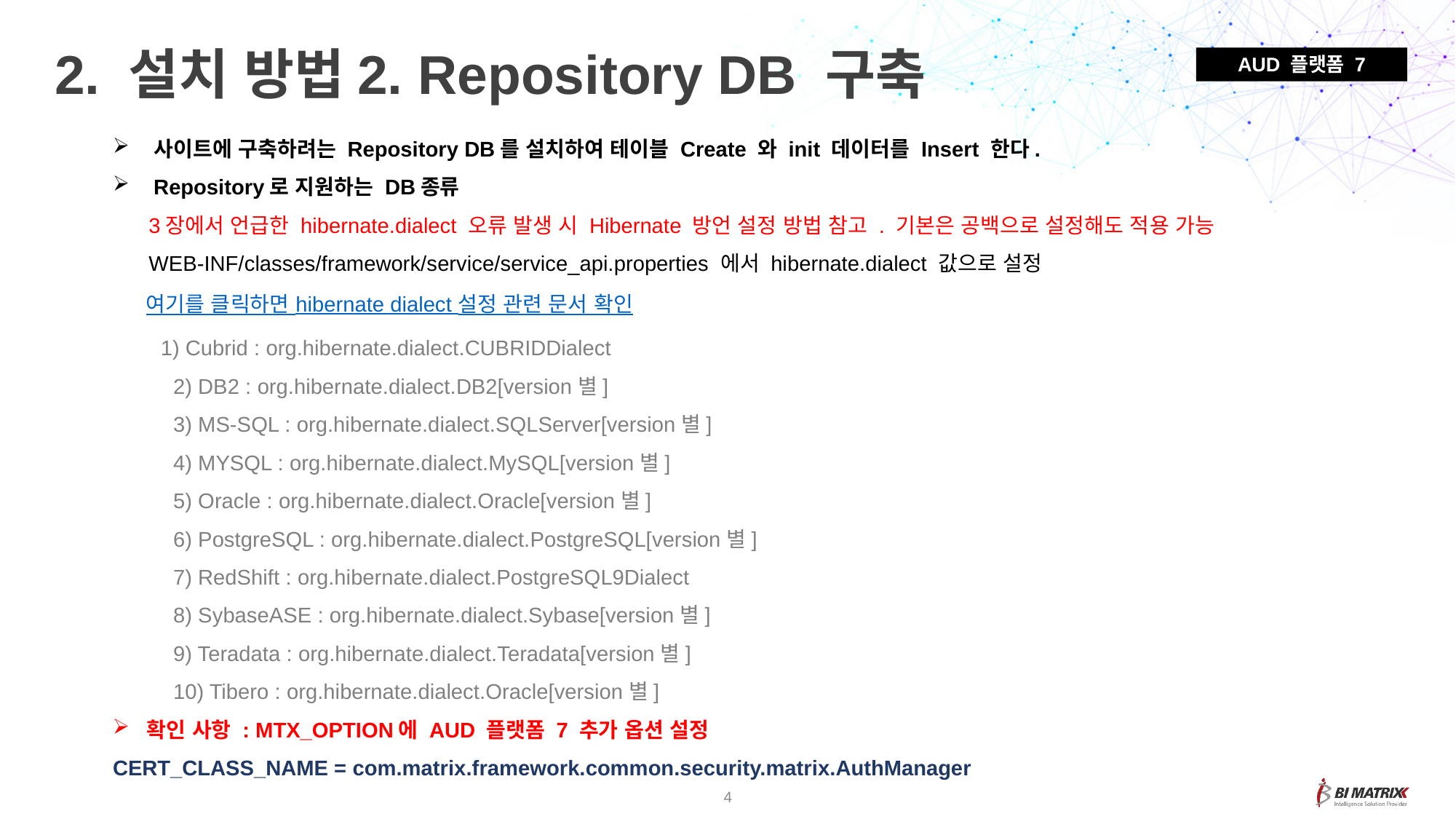

2. 설치 방법2. Repository DB 구축
AUD 플랫폼 7
사이트에 구축하려는 Repository DB를 설치하여 테이블 Create 와 init 데이터를 Insert 한다.
Repository로 지원하는 DB종류
      3장에서 언급한 hibernate.dialect 오류 발생 시 Hibernate 방언 설정 방법 참고 . 기본은 공백으로 설정해도 적용 가능
      WEB-INF/classes/framework/service/service_api.properties 에서 hibernate.dialect 값으로 설정
      여기를 클릭하면 hibernate dialect 설정 관련 문서 확인
        1) Cubrid : org.hibernate.dialect.CUBRIDDialect
 2) DB2 : org.hibernate.dialect.DB2[version별]
 3) MS-SQL : org.hibernate.dialect.SQLServer[version별]
 4) MYSQL : org.hibernate.dialect.MySQL[version별]
 5) Oracle : org.hibernate.dialect.Oracle[version별]
 6) PostgreSQL : org.hibernate.dialect.PostgreSQL[version별]
 7) RedShift : org.hibernate.dialect.PostgreSQL9Dialect
 8) SybaseASE : org.hibernate.dialect.Sybase[version별]
 9) Teradata : org.hibernate.dialect.Teradata[version별]
 10) Tibero : org.hibernate.dialect.Oracle[version별]
확인 사항 : MTX_OPTION에 AUD 플랫폼 7 추가 옵션 설정
CERT_CLASS_NAME = com.matrix.framework.common.security.matrix.AuthManager
4